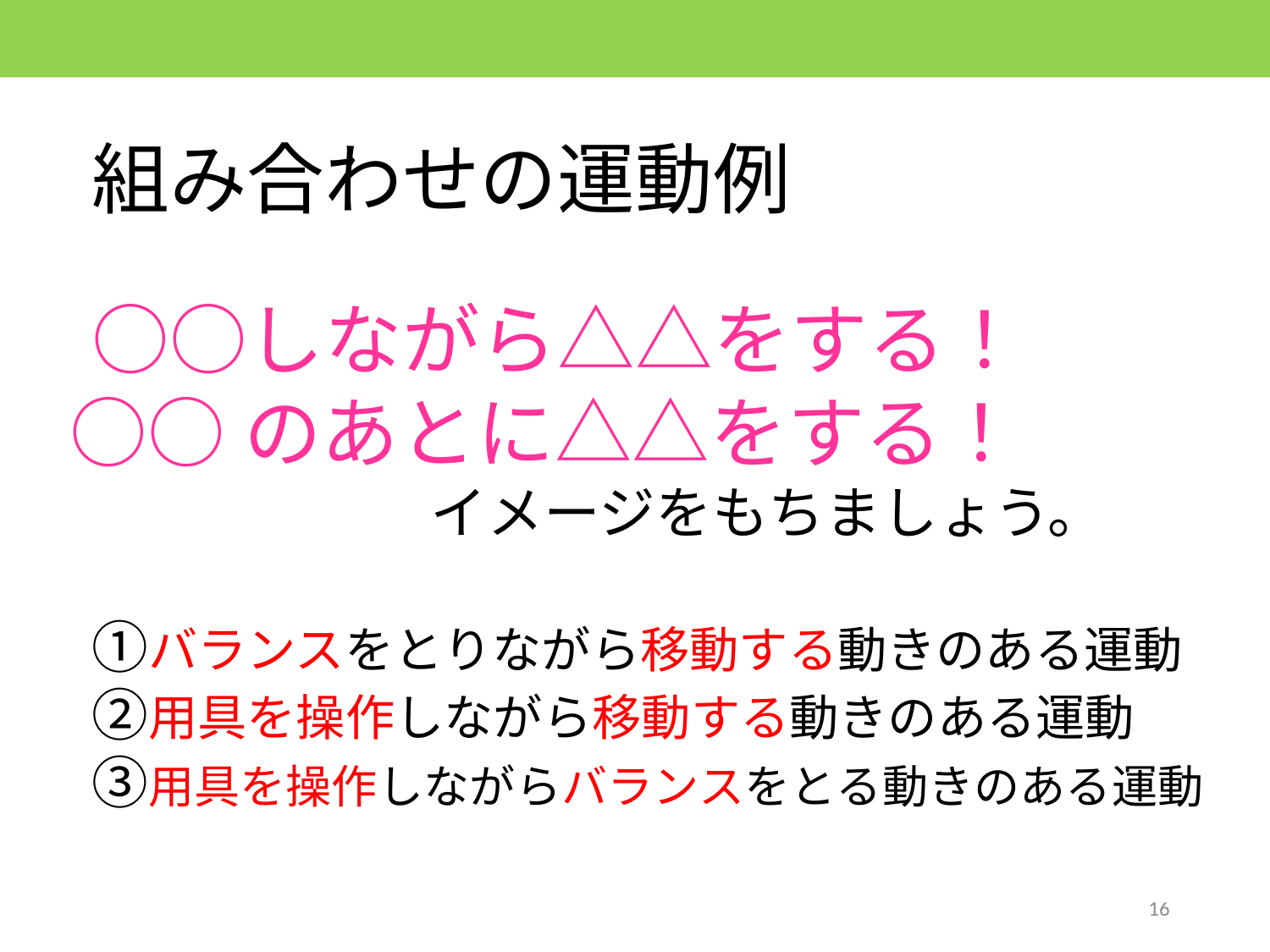

組み合わせの運動例

　○○しながら△△をする！
  ○○のあとに△△をする！
　　　　　　　イメージをもちましょう。

　①バランスをとりながら移動する動きのある運動
　②用具を操作しながら移動する動きのある運動
　③用具を操作しながらバランスをとる動きのある運動

16